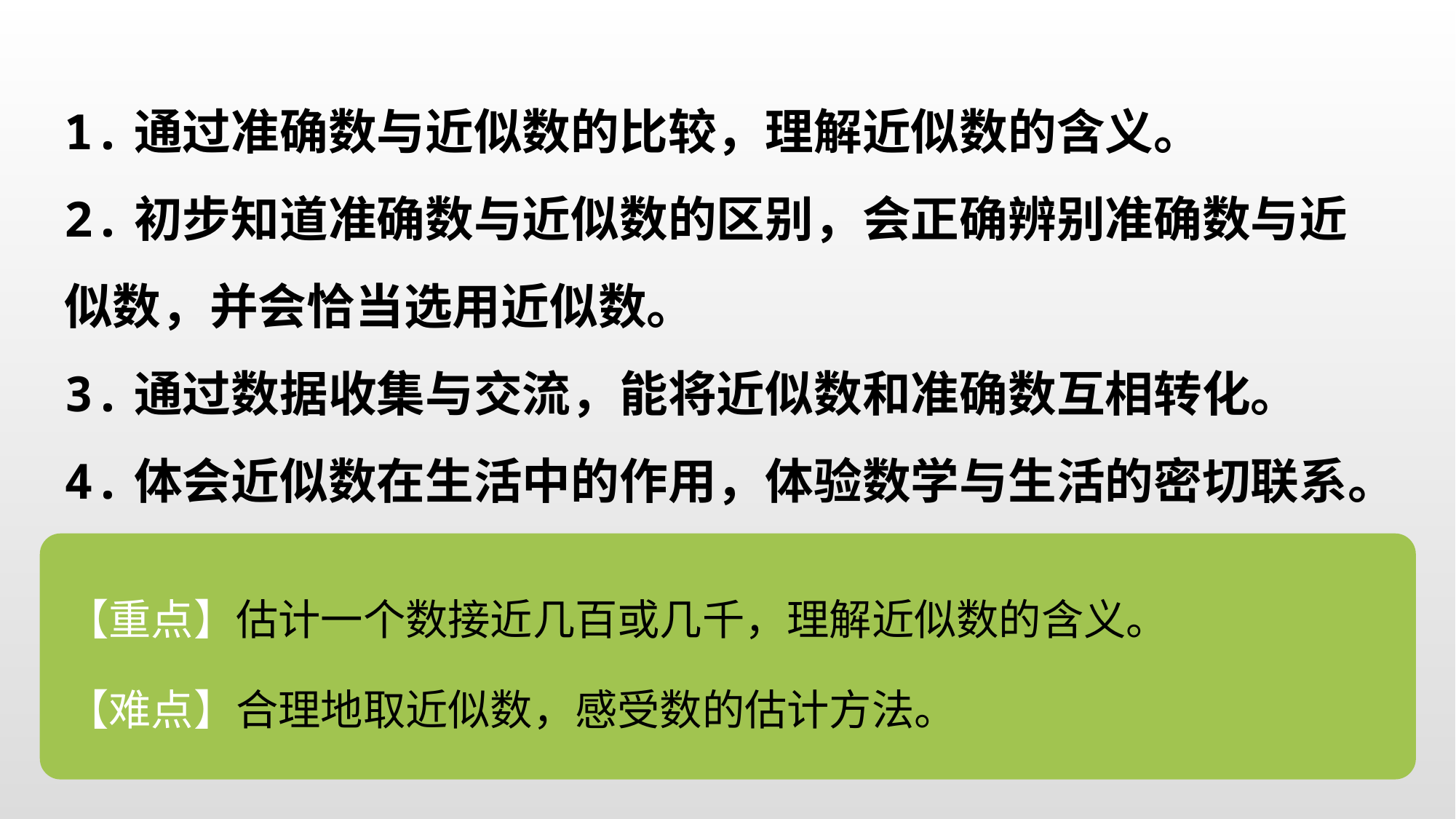

1.通过准确数与近似数的比较，理解近似数的含义。
2.初步知道准确数与近似数的区别，会正确辨别准确数与近似数，并会恰当选用近似数。
3.通过数据收集与交流，能将近似数和准确数互相转化。
4.体会近似数在生活中的作用，体验数学与生活的密切联系。

【重点】估计一个数接近几百或几千，理解近似数的含义。
【难点】合理地取近似数，感受数的估计方法。